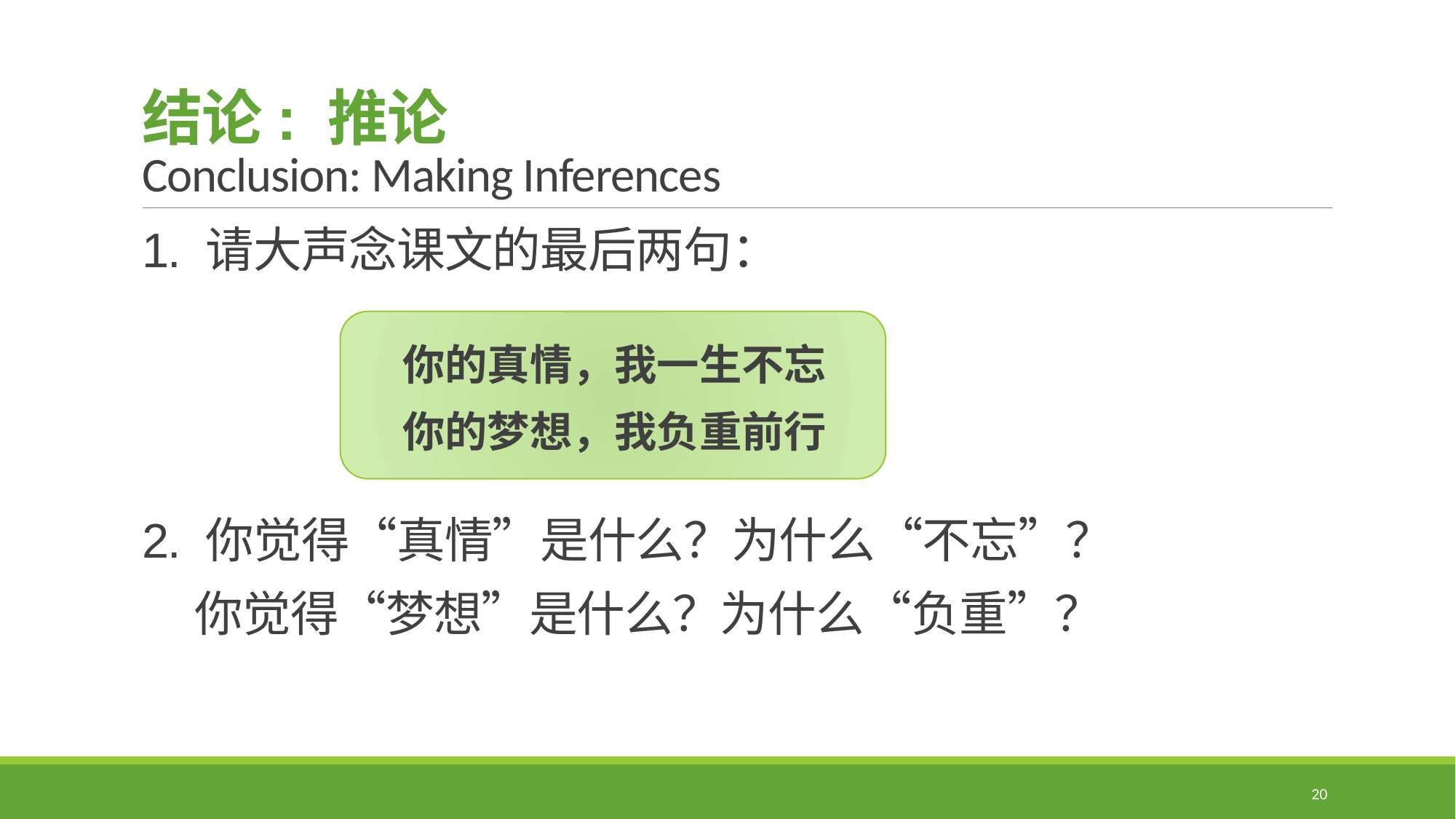

# 结论: 推论 Conclusion: Making Inferences
1. 请大声念课文的最后两句：

                          你的真情，我一生不忘
                          你的梦想，我负重前行

2. 你觉得“真情”是什么？为什么“不忘”？
    你觉得“梦想”是什么？为什么“负重”？

20